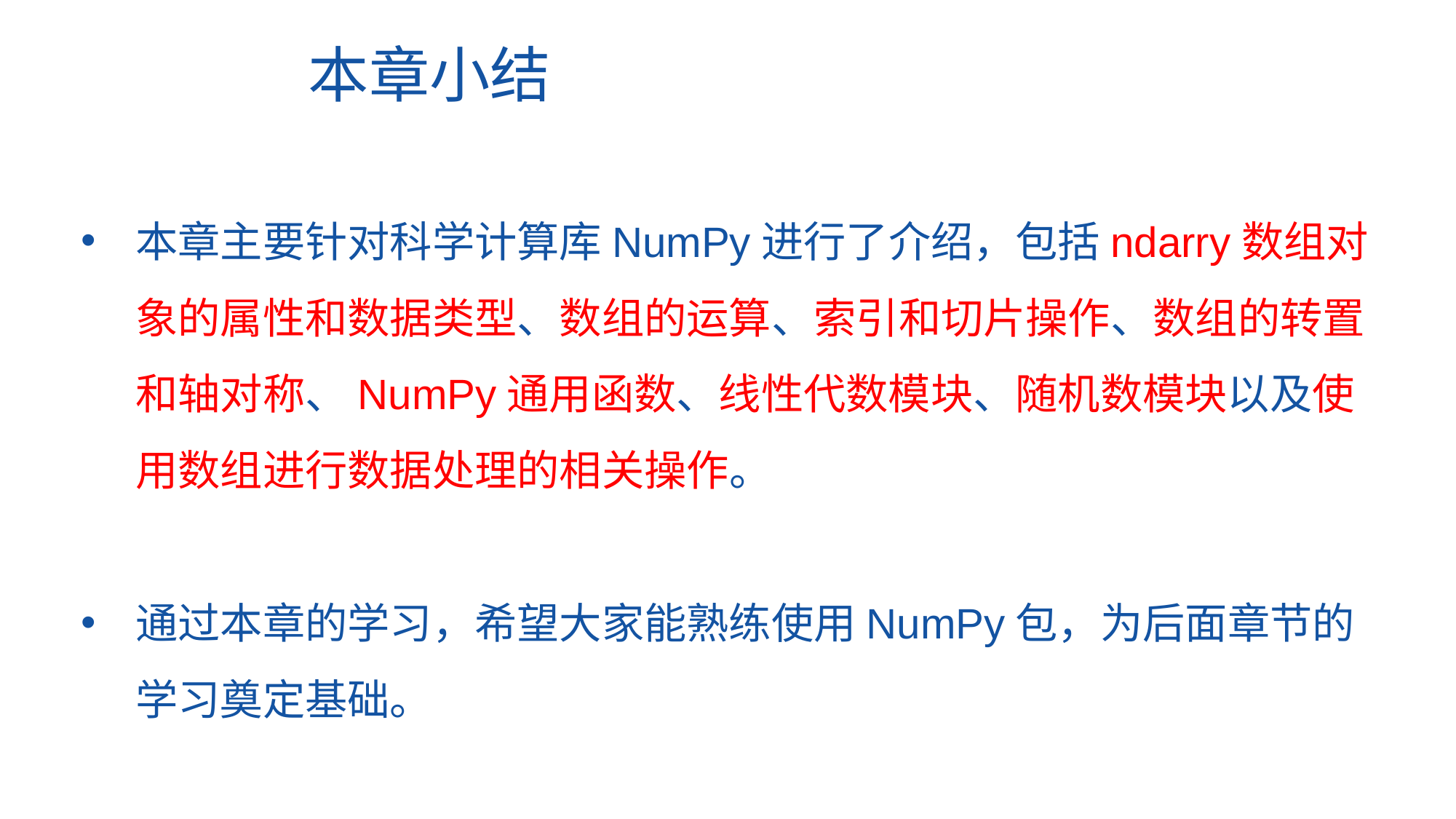

本章小结
本章主要针对科学计算库NumPy进行了介绍，包括ndarry数组对象的属性和数据类型、数组的运算、索引和切片操作、数组的转置和轴对称、NumPy通用函数、线性代数模块、随机数模块以及使用数组进行数据处理的相关操作。

通过本章的学习，希望大家能熟练使用NumPy包，为后面章节的学习奠定基础。